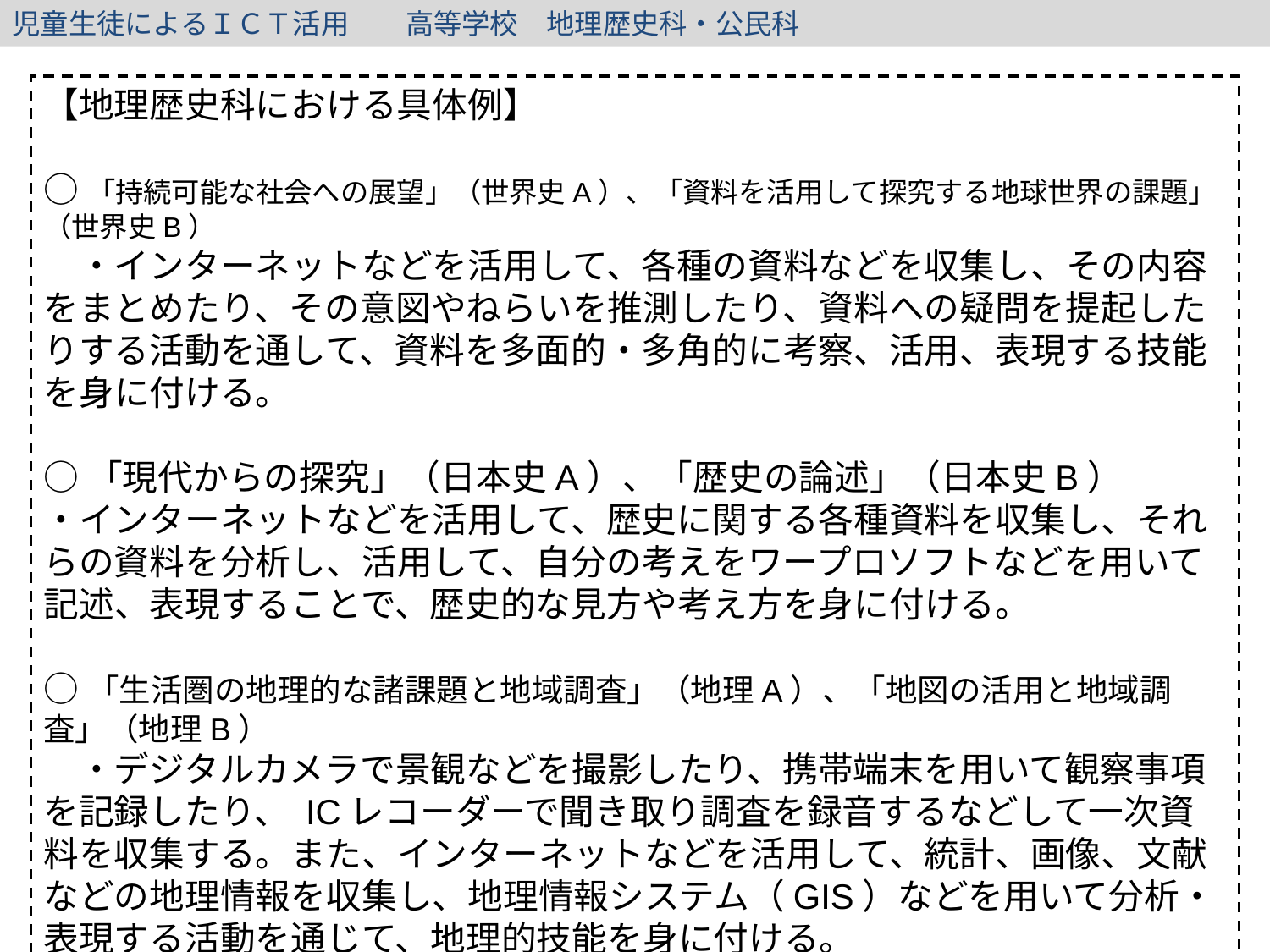

児童生徒によるＩＣＴ活用　　高等学校　地理歴史科・公民科
【地理歴史科における具体例】

○「持続可能な社会への展望」（世界史A）、「資料を活用して探究する地球世界の課題」（世界史B）
　・インターネットなどを活用して、各種の資料などを収集し、その内容をまとめたり、その意図やねらいを推測したり、資料への疑問を提起したりする活動を通して、資料を多面的・多角的に考察、活用、表現する技能を身に付ける。

○「現代からの探究」（日本史A）、「歴史の論述」（日本史B）
・インターネットなどを活用して、歴史に関する各種資料を収集し、それらの資料を分析し、活用して、自分の考えをワープロソフトなどを用いて記述、表現することで、歴史的な見方や考え方を身に付ける。

○「生活圏の地理的な諸課題と地域調査」（地理A）、「地図の活用と地域調査」（地理B）
　・デジタルカメラで景観などを撮影したり、携帯端末を用いて観察事項を記録したり、 ICレコーダーで聞き取り調査を録音するなどして一次資料を収集する。また、インターネットなどを活用して、統計、画像、文献などの地理情報を収集し、地理情報システム（GIS）などを用いて分析・表現する活動を通じて、地理的技能を身に付ける。
「教育の情報化に関する手引き」より